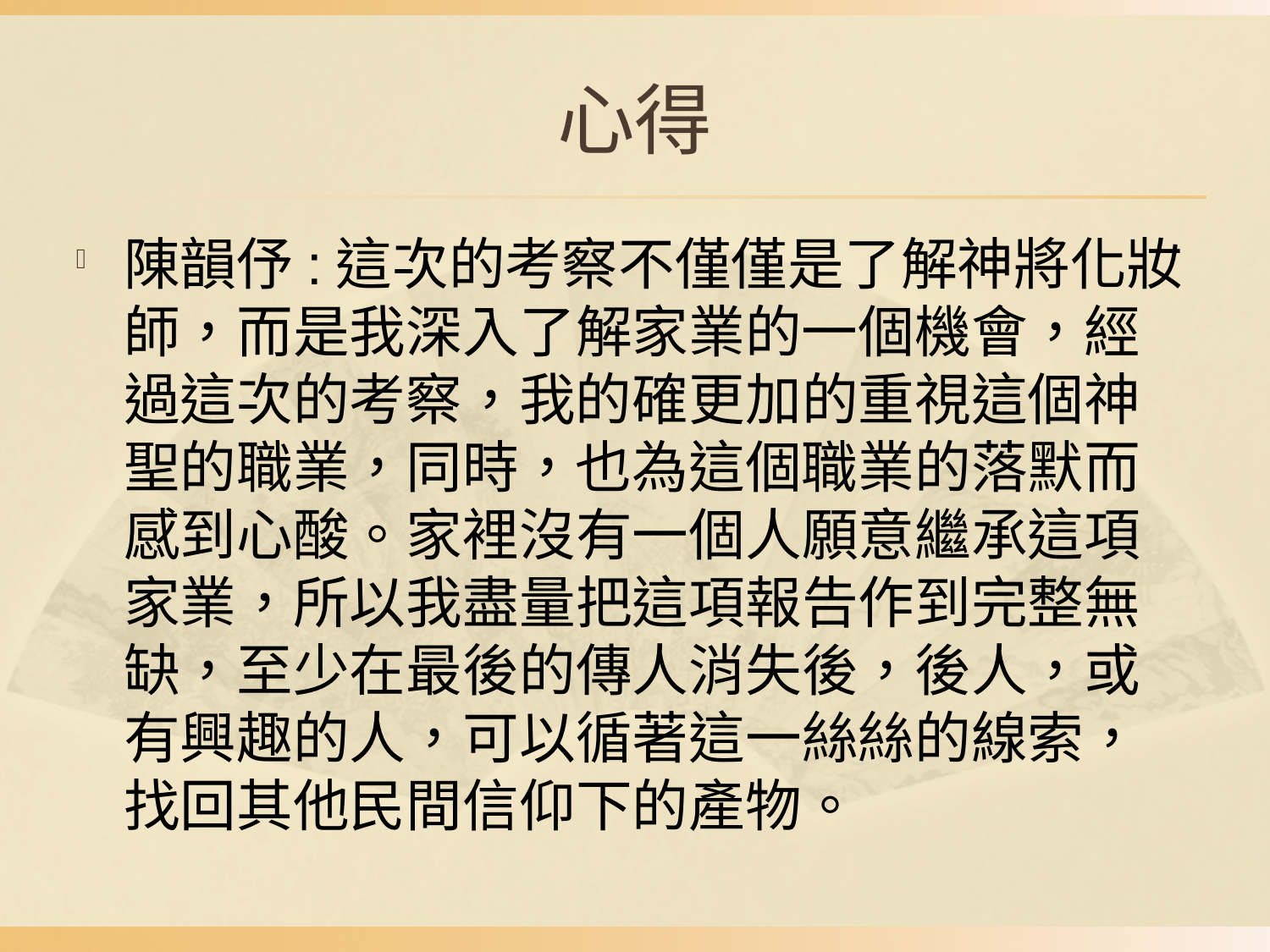

# 心得
陳韻伃:這次的考察不僅僅是了解神將化妝師，而是我深入了解家業的一個機會，經過這次的考察，我的確更加的重視這個神聖的職業，同時，也為這個職業的落默而感到心酸。家裡沒有一個人願意繼承這項家業，所以我盡量把這項報告作到完整無缺，至少在最後的傳人消失後，後人，或有興趣的人，可以循著這一絲絲的線索，找回其他民間信仰下的產物。